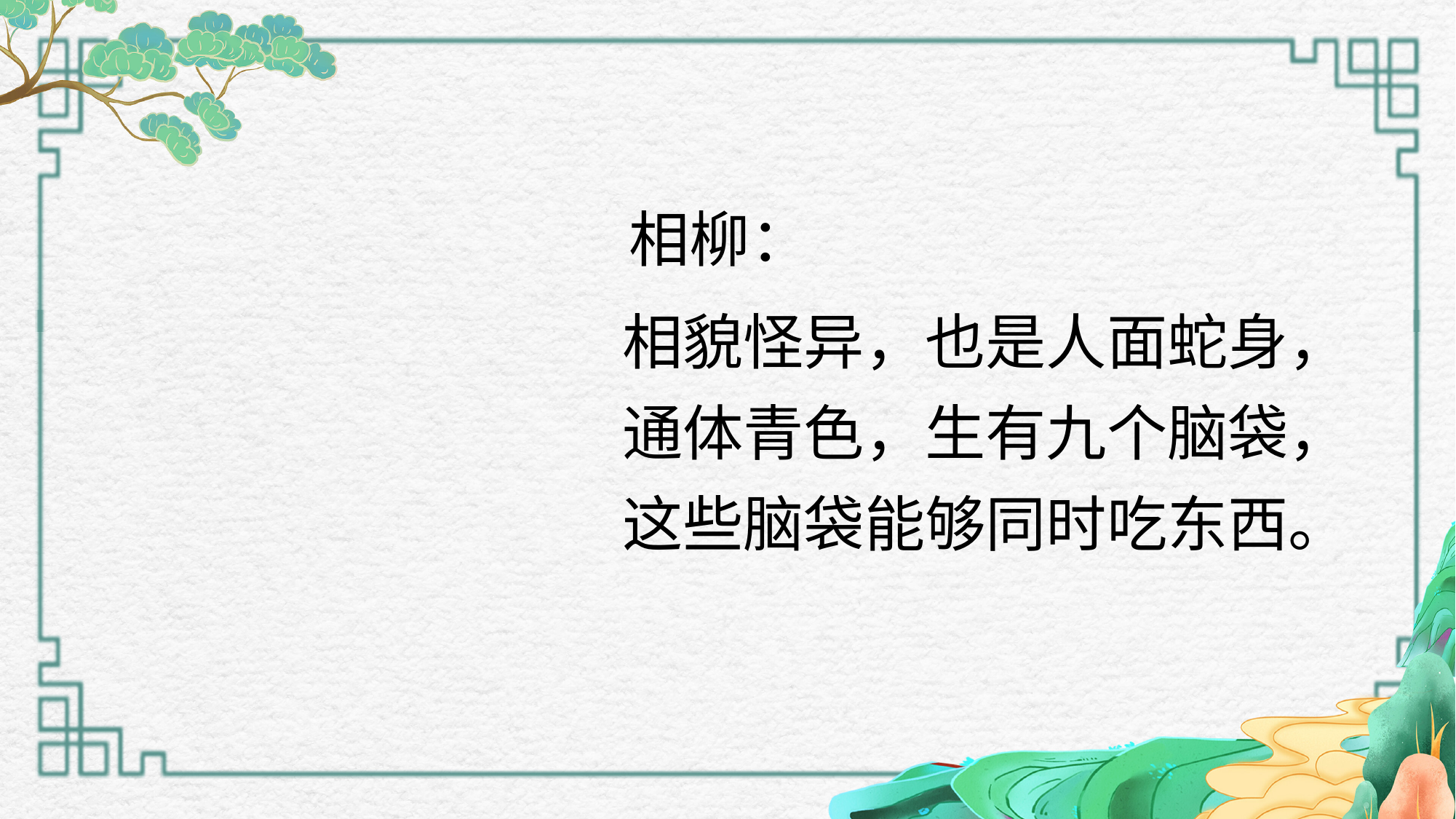

相柳：
相貌怪异，也是人面蛇身，通体青色，生有九个脑袋，这些脑袋能够同时吃东西。